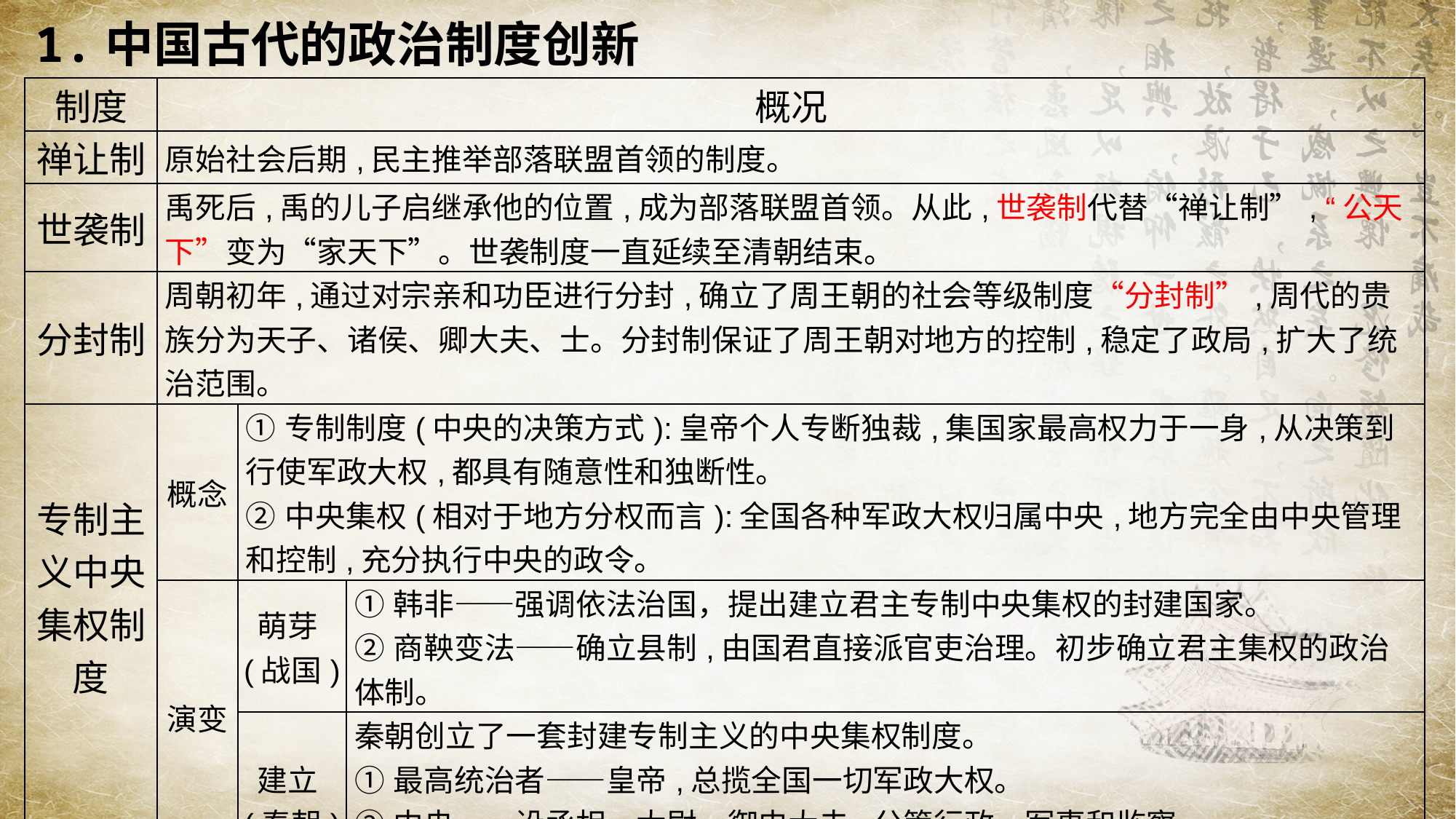

1.中国古代的政治制度创新
| 制度 | 概况 |  |  |
| --- | --- | --- | --- |
| 禅让制 | 原始社会后期,民主推举部落联盟首领的制度。 |  |  |
| 世袭制 | 禹死后,禹的儿子启继承他的位置,成为部落联盟首领。从此,世袭制代替“禅让制”, “公天下”变为“家天下”。世袭制度一直延续至清朝结束。 |  |  |
| 分封制 | 周朝初年,通过对宗亲和功臣进行分封,确立了周王朝的社会等级制度“分封制”,周代的贵族分为天子、诸侯、卿大夫、士。分封制保证了周王朝对地方的控制,稳定了政局,扩大了统治范围。 |  |  |
| 专制主义中央集权制度 | 概念 | ①专制制度(中央的决策方式):皇帝个人专断独裁,集国家最高权力于一身,从决策到行使军政大权,都具有随意性和独断性。 ②中央集权(相对于地方分权而言):全国各种军政大权归属中央,地方完全由中央管理和控制,充分执行中央的政令。 |  |
|  | 演变 | 萌芽(战国) | ①韩非——强调依法治国，提出建立君主专制中央集权的封建国家。 ②商鞅变法——确立县制,由国君直接派官吏治理。初步确立君主集权的政治体制。 |
|  |  | 建立(秦朝) | 秦朝创立了一套封建专制主义的中央集权制度。 ①最高统治者——皇帝,总揽全国一切军政大权。 ②中央——设丞相、太尉、御史大夫,分管行政、军事和监察。 ③地方——推行郡县制。 |